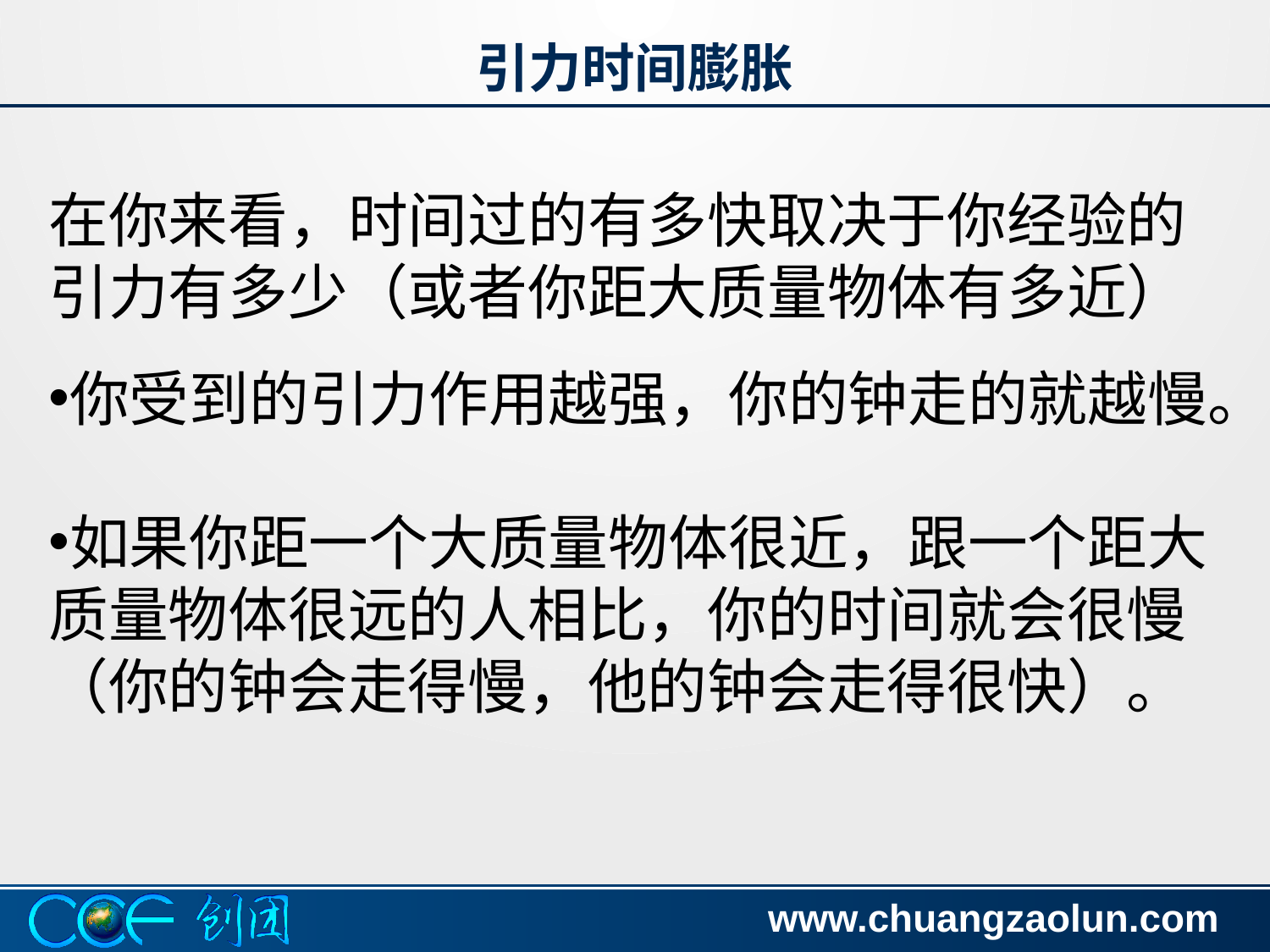

# 引力时间膨胀
在你来看，时间过的有多快取决于你经验的引力有多少（或者你距大质量物体有多近）

你受到的引力作用越强，你的钟走的就越慢。
如果你距一个大质量物体很近，跟一个距大质量物体很远的人相比，你的时间就会很慢（你的钟会走得慢，他的钟会走得很快）。